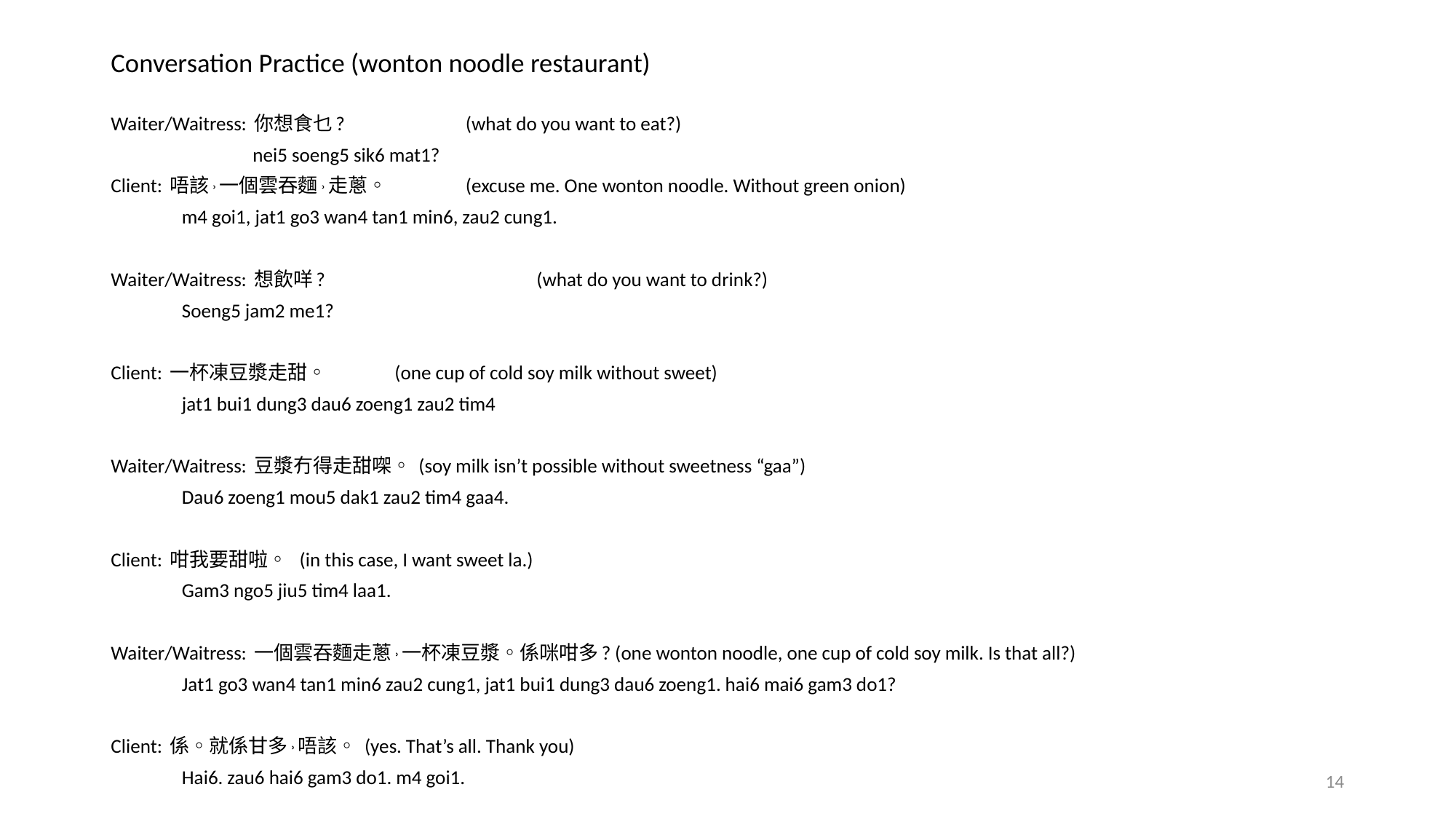

# Conversation Practice (wonton noodle restaurant)
Waiter/Waitress: 你想食乜?  		(what do you want to eat?)
		nei5 soeng5 sik6 mat1?
Client: 唔該˒一個雲吞麵˒走蔥◦ 		(excuse me. One wonton noodle. Without green onion)
	m4 goi1, jat1 go3 wan4 tan1 min6, zau2 cung1.

Waiter/Waitress: 想飲咩?			(what do you want to drink?)
	Soeng5 jam2 me1?

Client: 一杯凍豆漿走甜◦ 	(one cup of cold soy milk without sweet)
	jat1 bui1 dung3 dau6 zoeng1 zau2 tim4

Waiter/Waitress: 豆漿冇得走甜㗎◦ (soy milk isn’t possible without sweetness “gaa”)
	Dau6 zoeng1 mou5 dak1 zau2 tim4 gaa4.

Client: 咁我要甜啦◦  (in this case, I want sweet la.)
	Gam3 ngo5 jiu5 tim4 laa1.

Waiter/Waitress: 一個雲吞麵走蔥˒一杯凍豆漿◦係咪咁多? (one wonton noodle, one cup of cold soy milk. Is that all?)
	Jat1 go3 wan4 tan1 min6 zau2 cung1, jat1 bui1 dung3 dau6 zoeng1. hai6 mai6 gam3 do1?

Client: 係◦就係甘多˒唔該◦ (yes. That’s all. Thank you)
	Hai6. zau6 hai6 gam3 do1. m4 goi1.

14